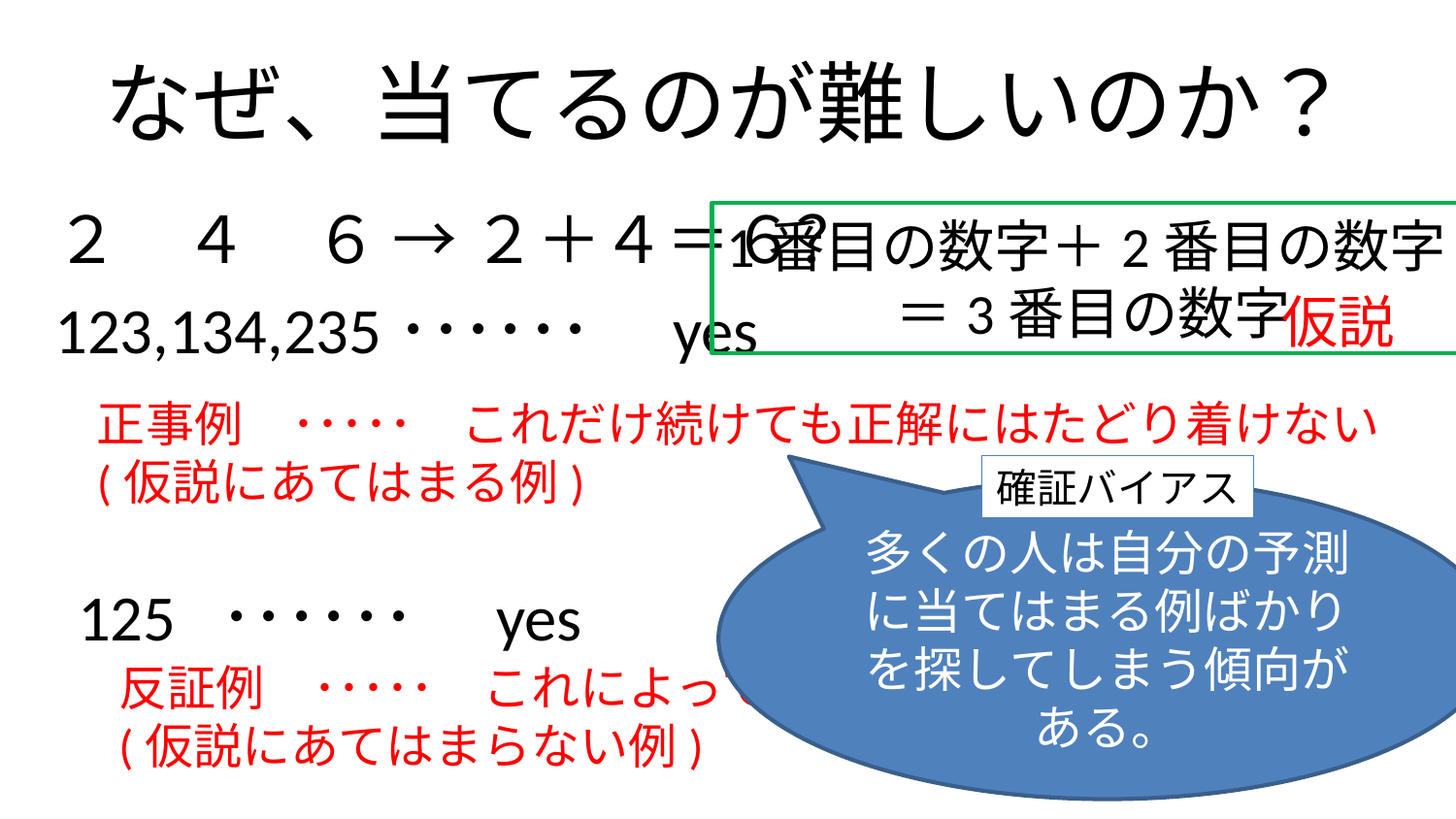

# なぜ、当てるのが難しいのか？
２　４　６ → ２＋４＝６？
123,134,235･･････　yes
1番目の数字＋2番目の数字
　　　＝3番目の数字
仮説
正事例　･････　これだけ続けても正解にはたどり着けない
(仮説にあてはまる例)
確証バイアス

多くの人は自分の予測に当てはまる例ばかりを探してしまう傾向がある。

125  ･･････　yes
反証例　･････　これによって次に進める
(仮説にあてはまらない例)